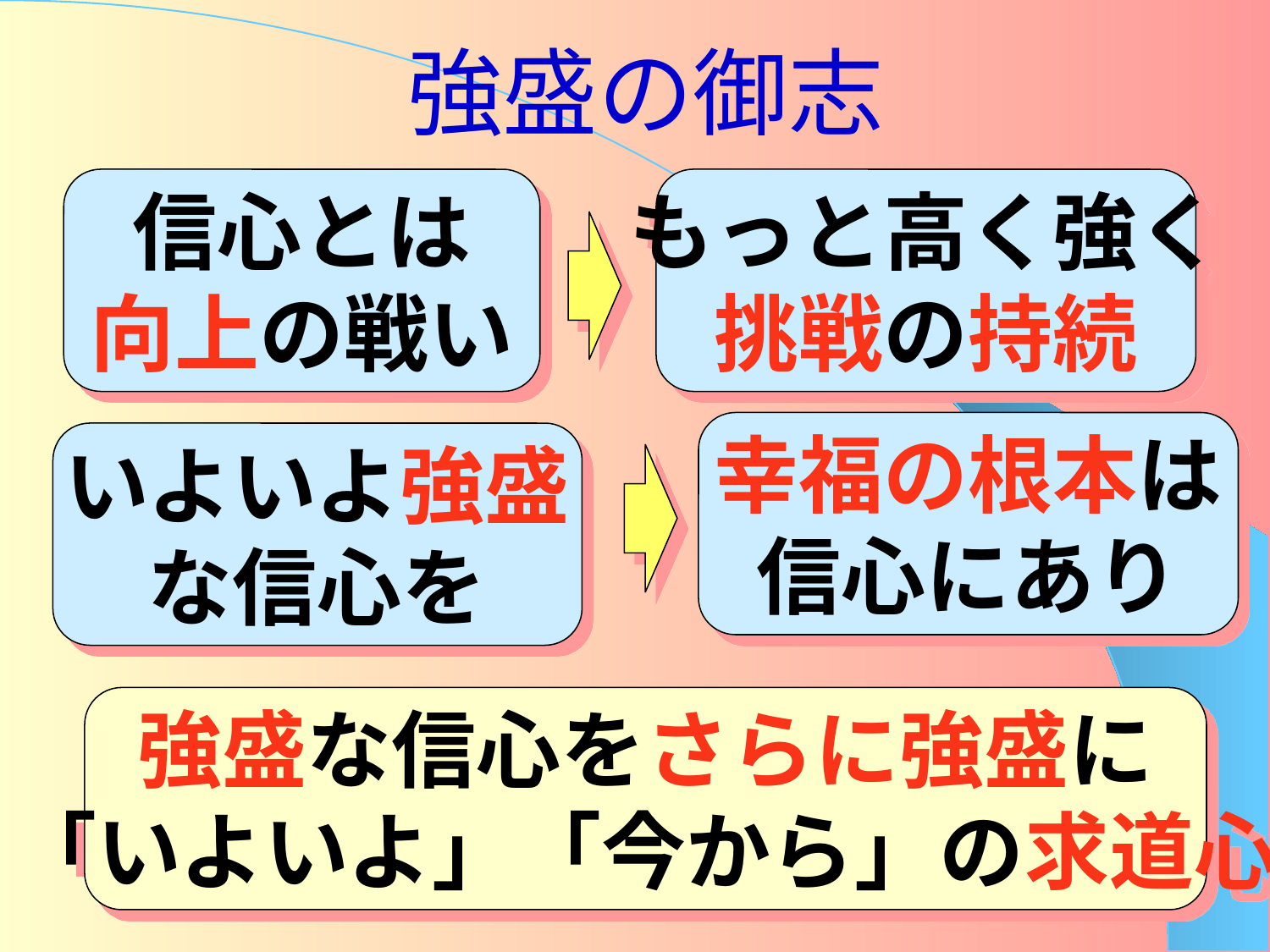

# 強盛の御志
信心とは
向上の戦い
もっと高く強く
挑戦の持続

幸福の根本は
信心にあり
いよいよ強盛
な信心を

強盛な信心をさらに強盛に
「いよいよ」「今から」の求道心